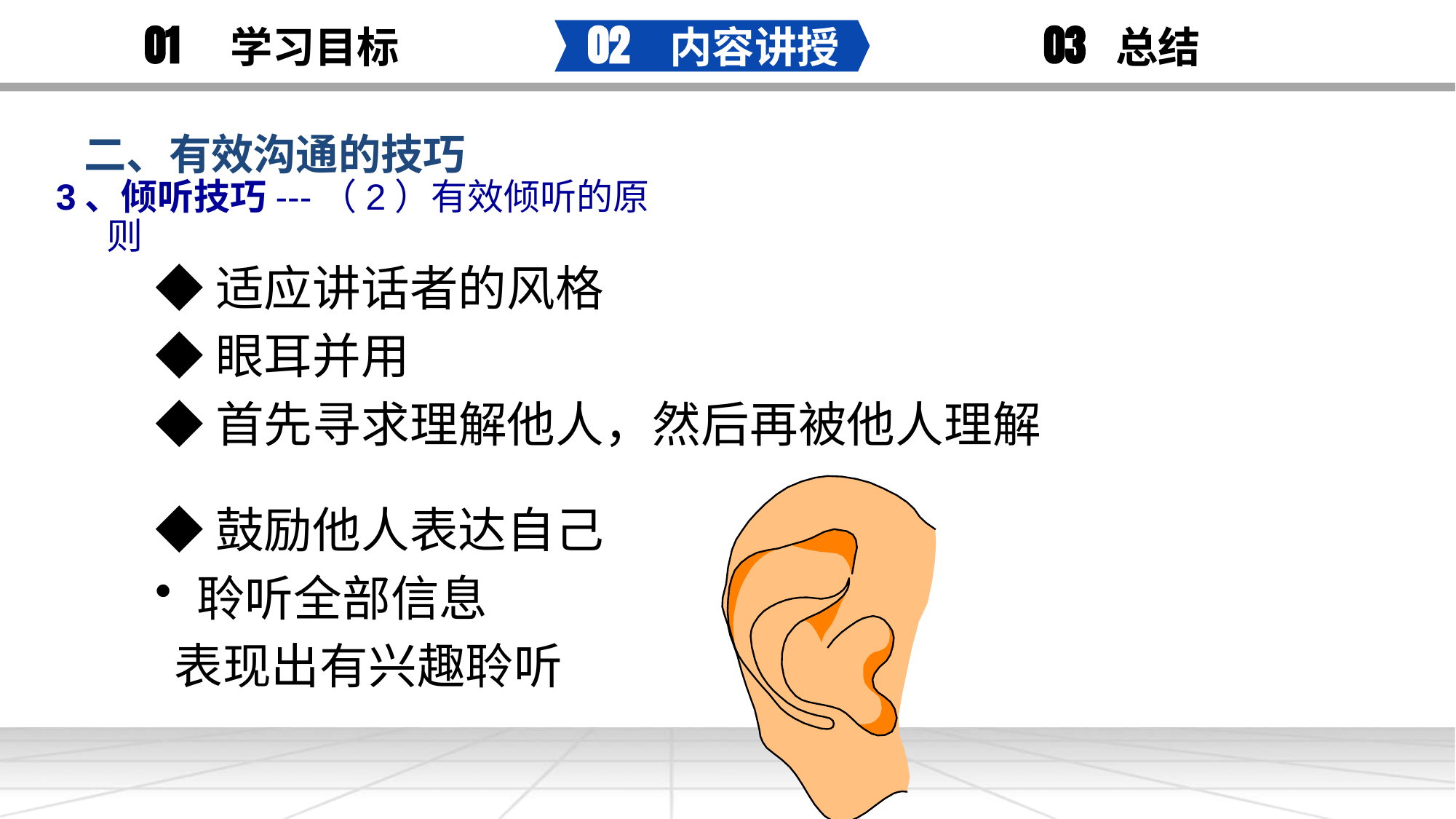

02   内容讲授
03  总结
01    学习目标

二、有效沟通的技巧
  3、倾听技巧---（2）有效倾听的原则
◆适应讲话者的风格
◆眼耳并用
◆首先寻求理解他人，然后再被他人理解

◆鼓励他人表达自己
聆听全部信息
  表现出有兴趣聆听